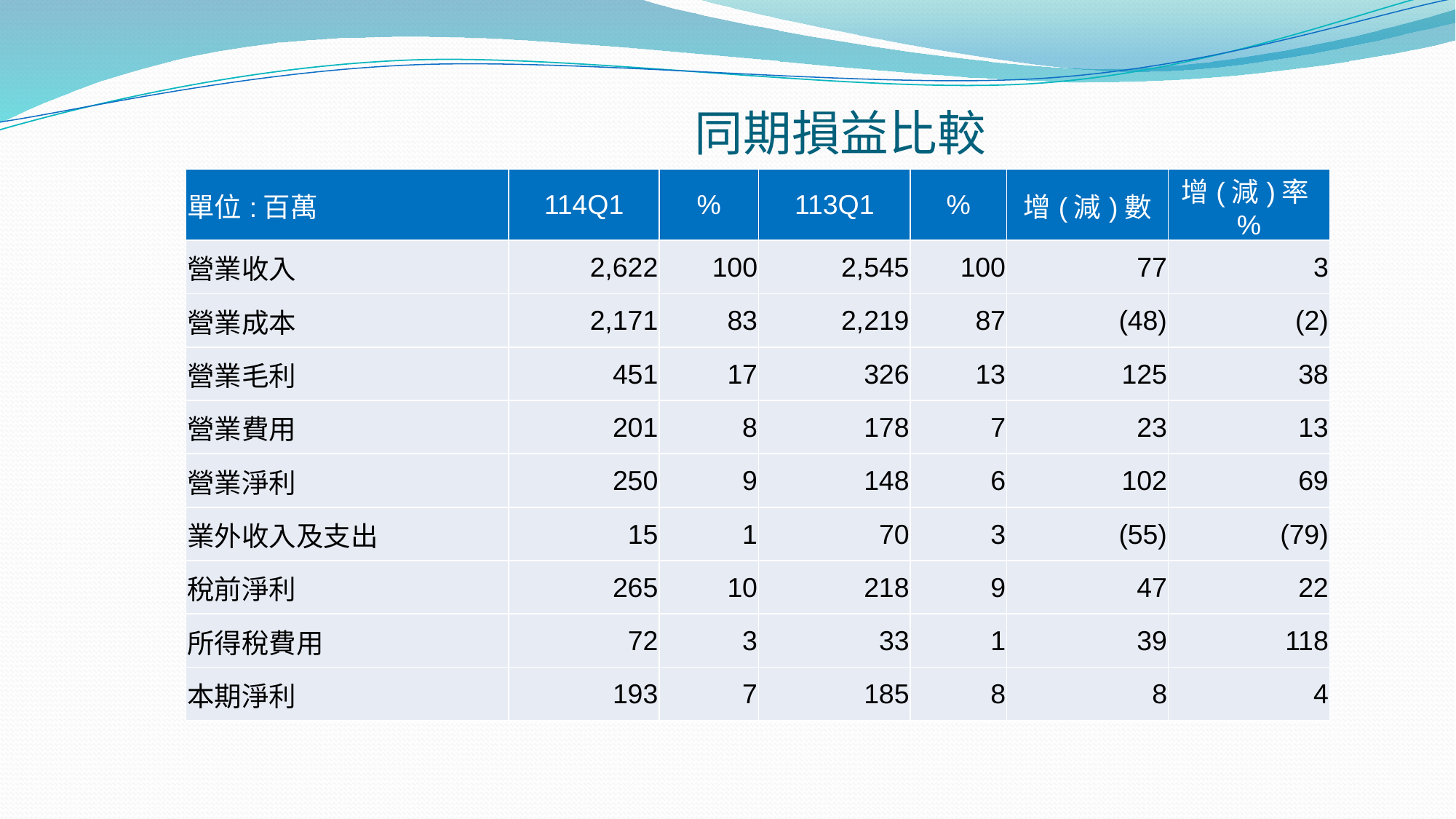

# 同期損益比較
| 單位:百萬 | 114Q1 | % | 113Q1 | % | 增(減)數 | 增(減)率% |
| --- | --- | --- | --- | --- | --- | --- |
| 營業收入 | 2,622 | 100 | 2,545 | 100 | 77 | 3 |
| 營業成本 | 2,171 | 83 | 2,219 | 87 | (48) | (2) |
| 營業毛利 | 451 | 17 | 326 | 13 | 125 | 38 |
| 營業費用 | 201 | 8 | 178 | 7 | 23 | 13 |
| 營業淨利 | 250 | 9 | 148 | 6 | 102 | 69 |
| 業外收入及支出 | 15 | 1 | 70 | 3 | (55) | (79) |
| 稅前淨利 | 265 | 10 | 218 | 9 | 47 | 22 |
| 所得稅費用 | 72 | 3 | 33 | 1 | 39 | 118 |
| 本期淨利 | 193 | 7 | 185 | 8 | 8 | 4 |